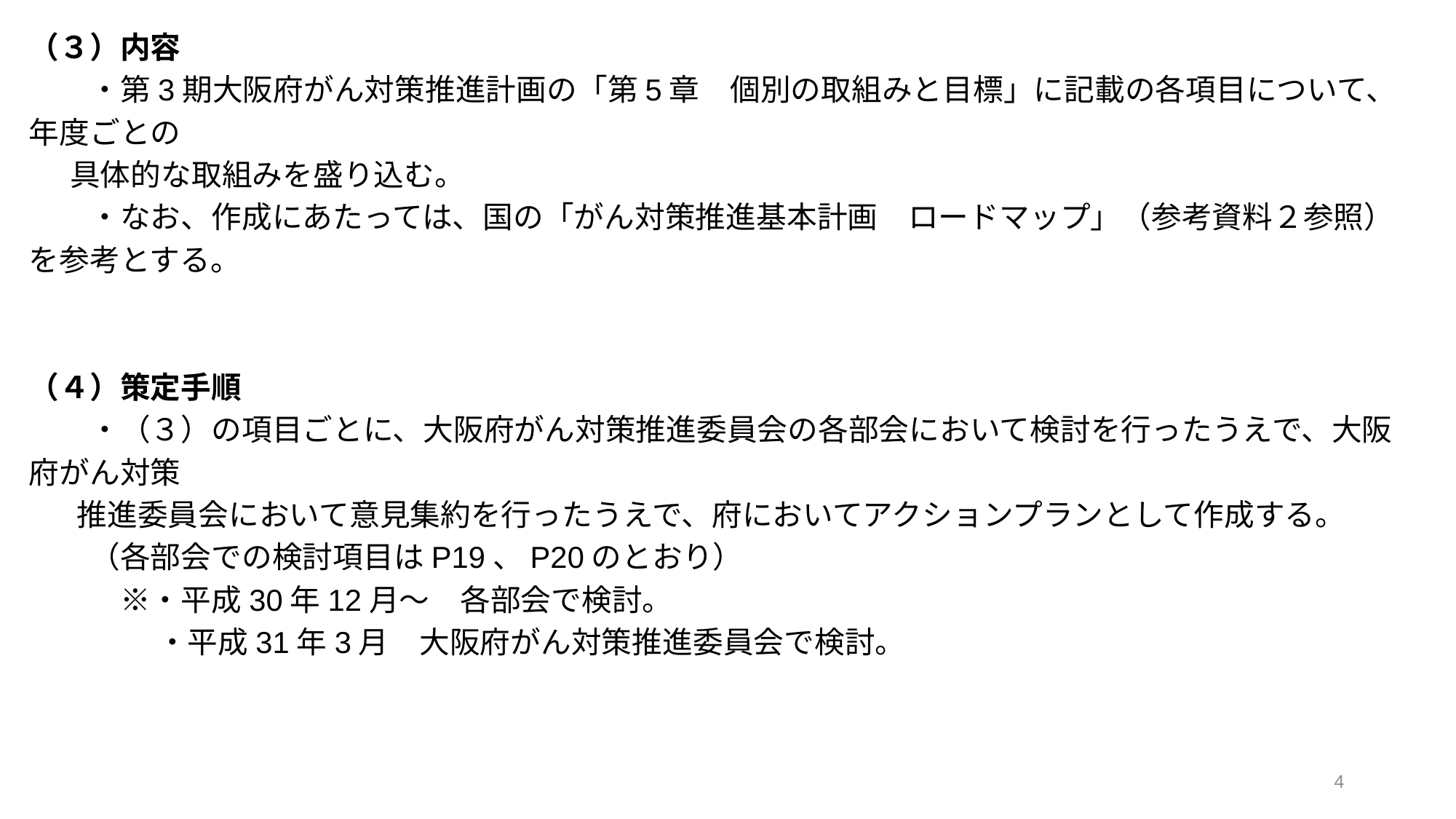

（３）内容
　　・第3期大阪府がん対策推進計画の「第5章　個別の取組みと目標」に記載の各項目について、年度ごとの
     具体的な取組みを盛り込む。
　　・なお、作成にあたっては、国の「がん対策推進基本計画　ロードマップ」（参考資料２参照）を参考とする。

（４）策定手順
　　・（３）の項目ごとに、大阪府がん対策推進委員会の各部会において検討を行ったうえで、大阪府がん対策
      推進委員会において意見集約を行ったうえで、府においてアクションプランとして作成する。
　　（各部会での検討項目はP19、P20のとおり）
　　　※・平成30年12月～　各部会で検討。
　　　　 ・平成31年3月　大阪府がん対策推進委員会で検討。
4